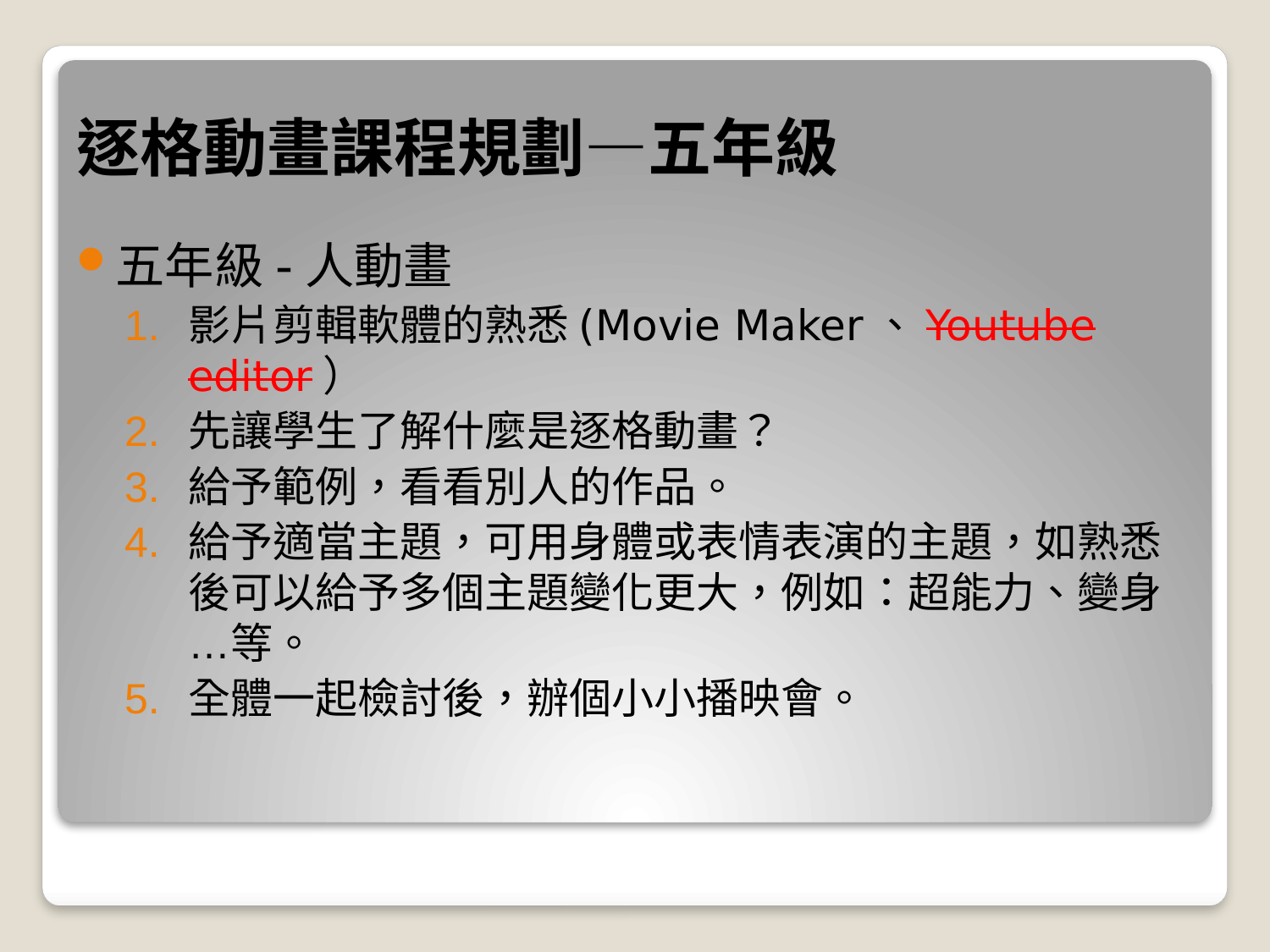

# 逐格動畫課程規劃—五年級
五年級-人動畫
影片剪輯軟體的熟悉(Movie Maker、Youtube editor）
先讓學生了解什麼是逐格動畫？
給予範例，看看別人的作品。
給予適當主題，可用身體或表情表演的主題，如熟悉後可以給予多個主題變化更大，例如：超能力、變身…等。
全體一起檢討後，辦個小小播映會。